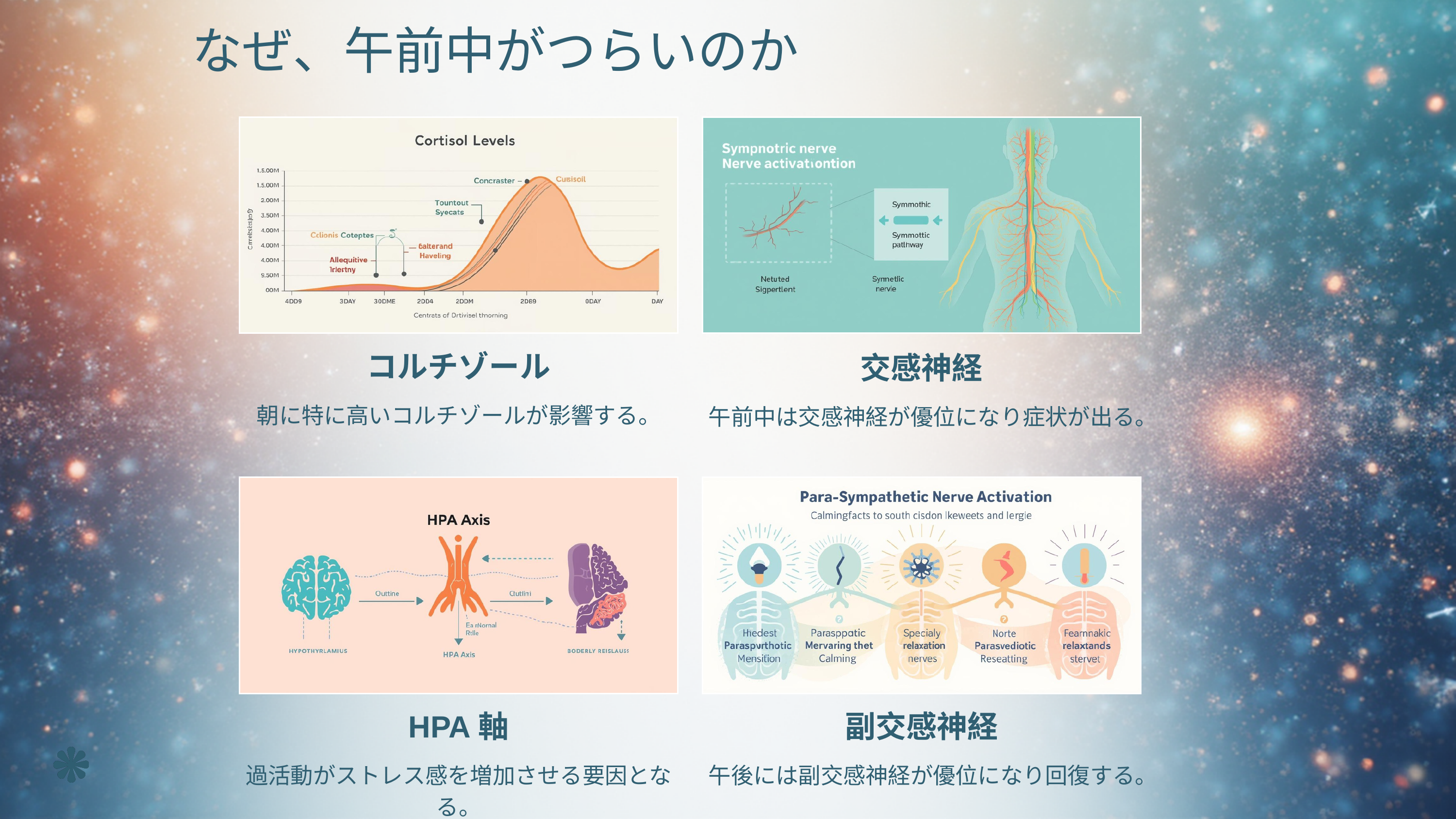

なぜ、午前中がつらいのか

コルチゾール
交感神経
朝に特に高いコルチゾールが影響する。
午前中は交感神経が優位になり症状が出る。

HPA軸
副交感神経
過活動がストレス感を増加させる要因となる。
午後には副交感神経が優位になり回復する。